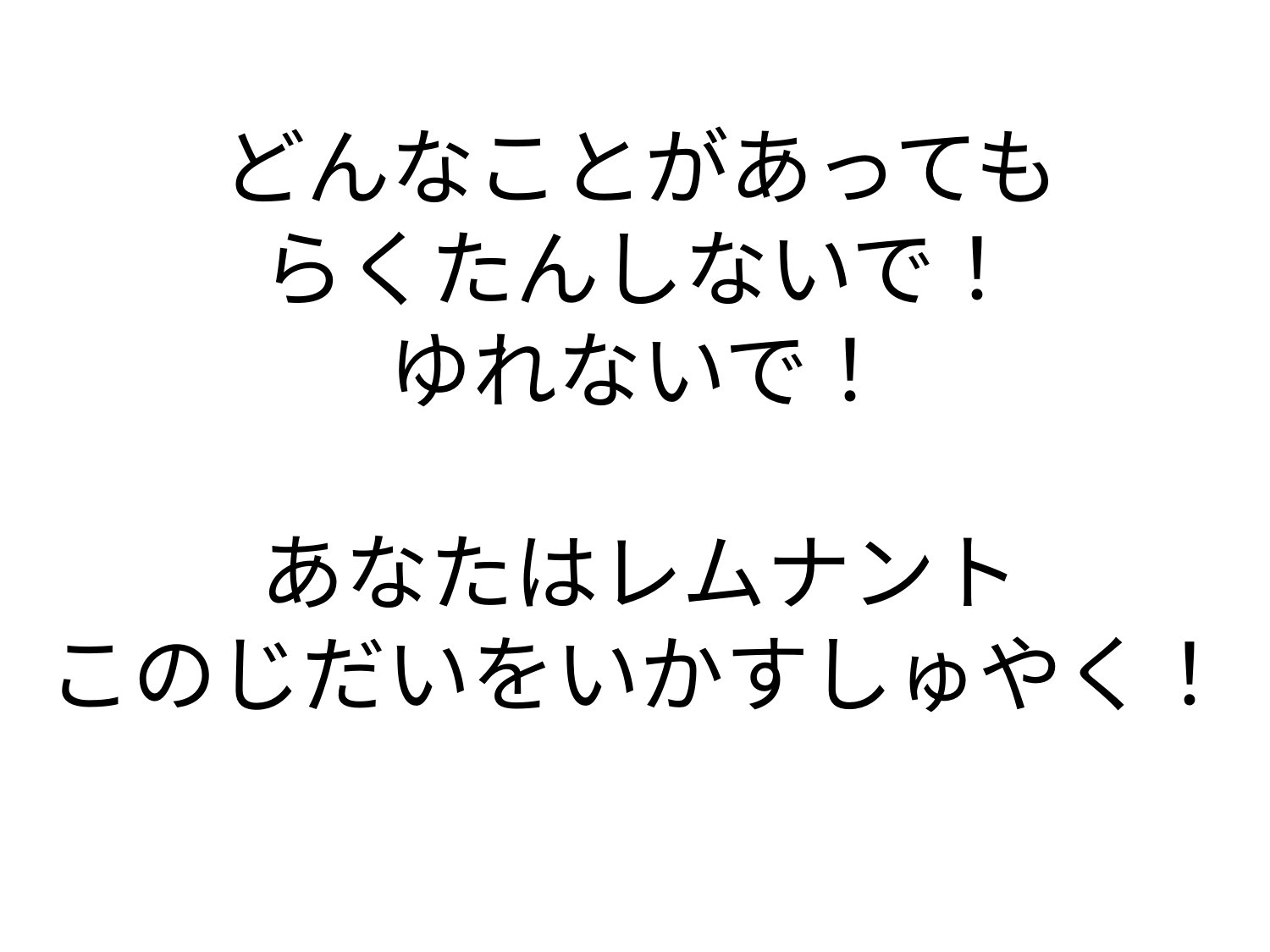

# どんなことがあっても らくたんしないで！ ゆれないで！ あなたはレムナント このじだいをいかすしゅやく！